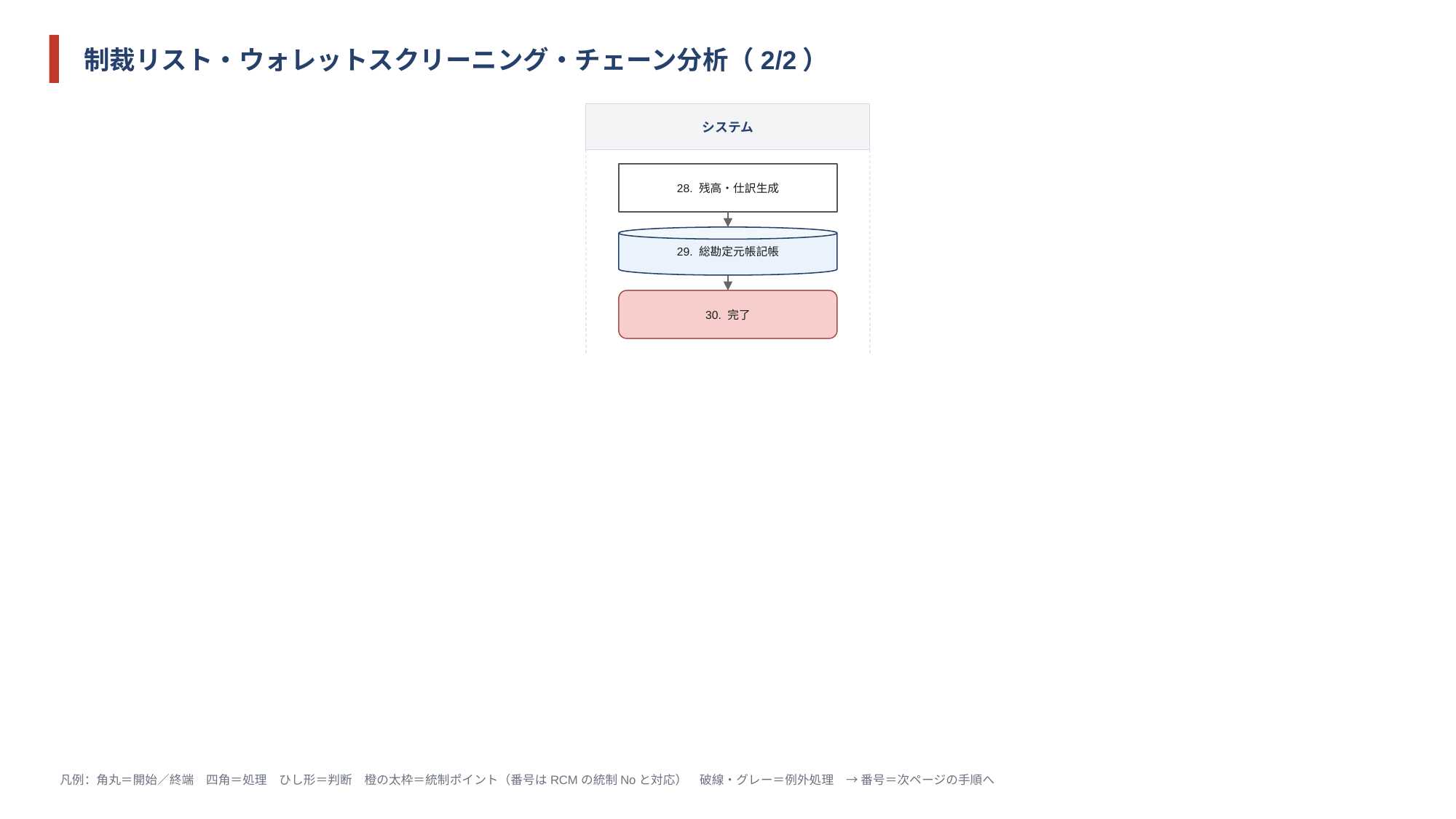

制裁リスト・ウォレットスクリーニング・チェーン分析（2/2）

システム

28. 残高・仕訳生成

29. 総勘定元帳記帳

30. 完了
凡例：角丸＝開始／終端　四角＝処理　ひし形＝判断　橙の太枠＝統制ポイント（番号はRCMの統制Noと対応）　破線・グレー＝例外処理　→ 番号＝次ページの手順へ